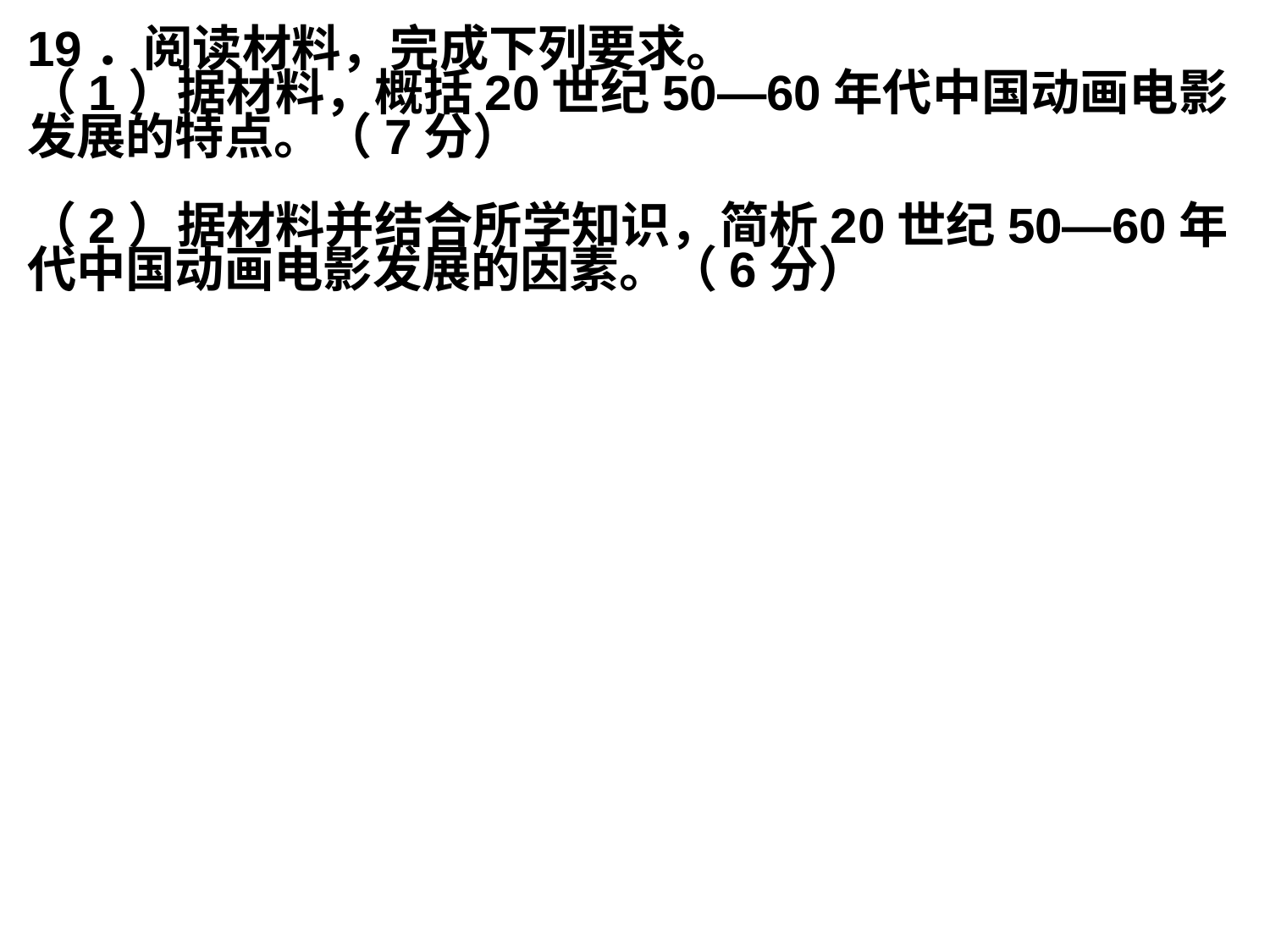

19．阅读材料，完成下列要求。
（1）据材料，概括20世纪50—60年代中国动画电影发展的特点。（7分）

（2）据材料并结合所学知识，简析20世纪50—60年代中国动画电影发展的因素。（6分）